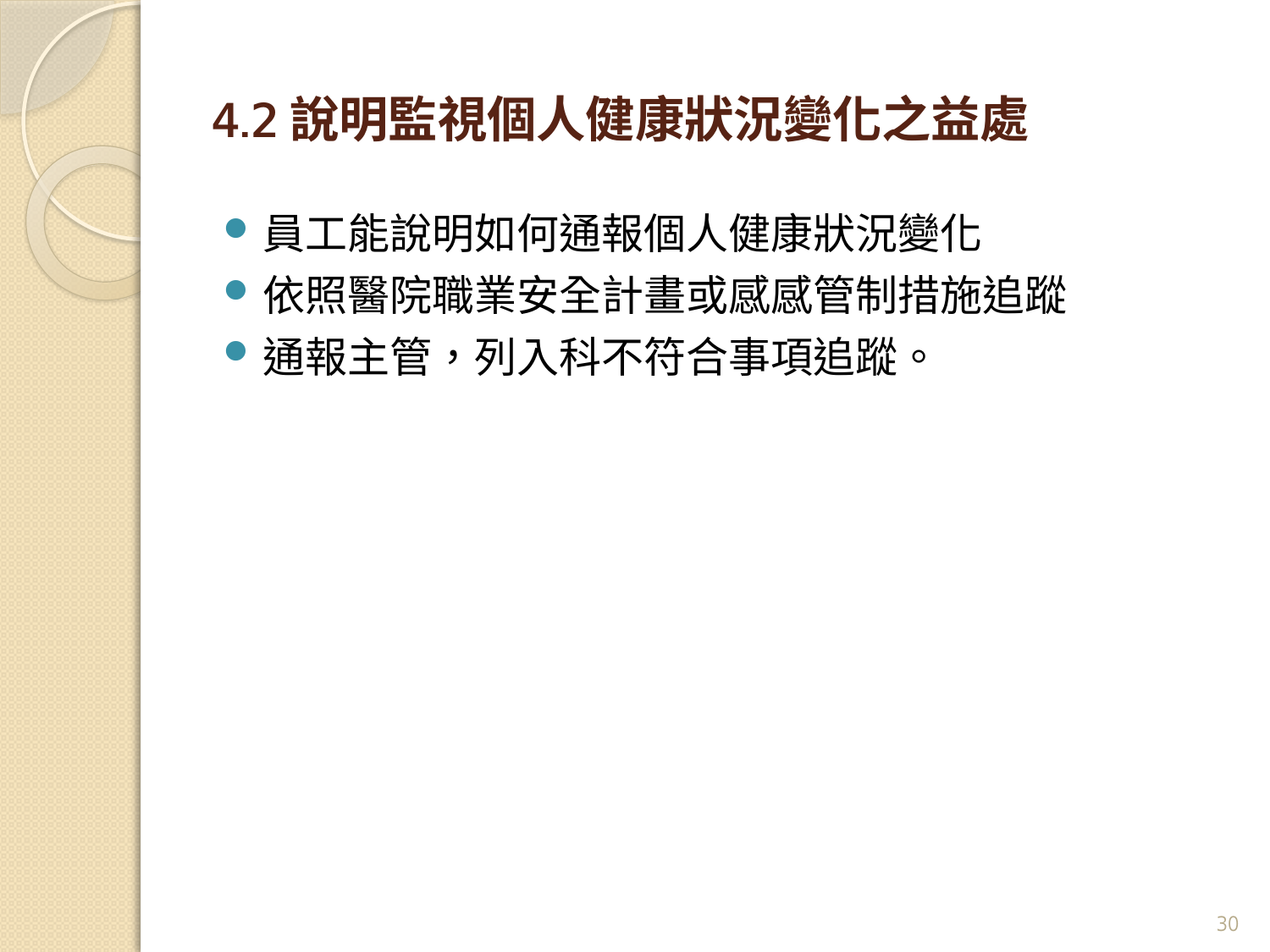

# 4.2說明監視個人健康狀況變化之益處
員工能說明如何通報個人健康狀況變化
依照醫院職業安全計畫或感感管制措施追蹤
通報主管，列入科不符合事項追蹤。

30